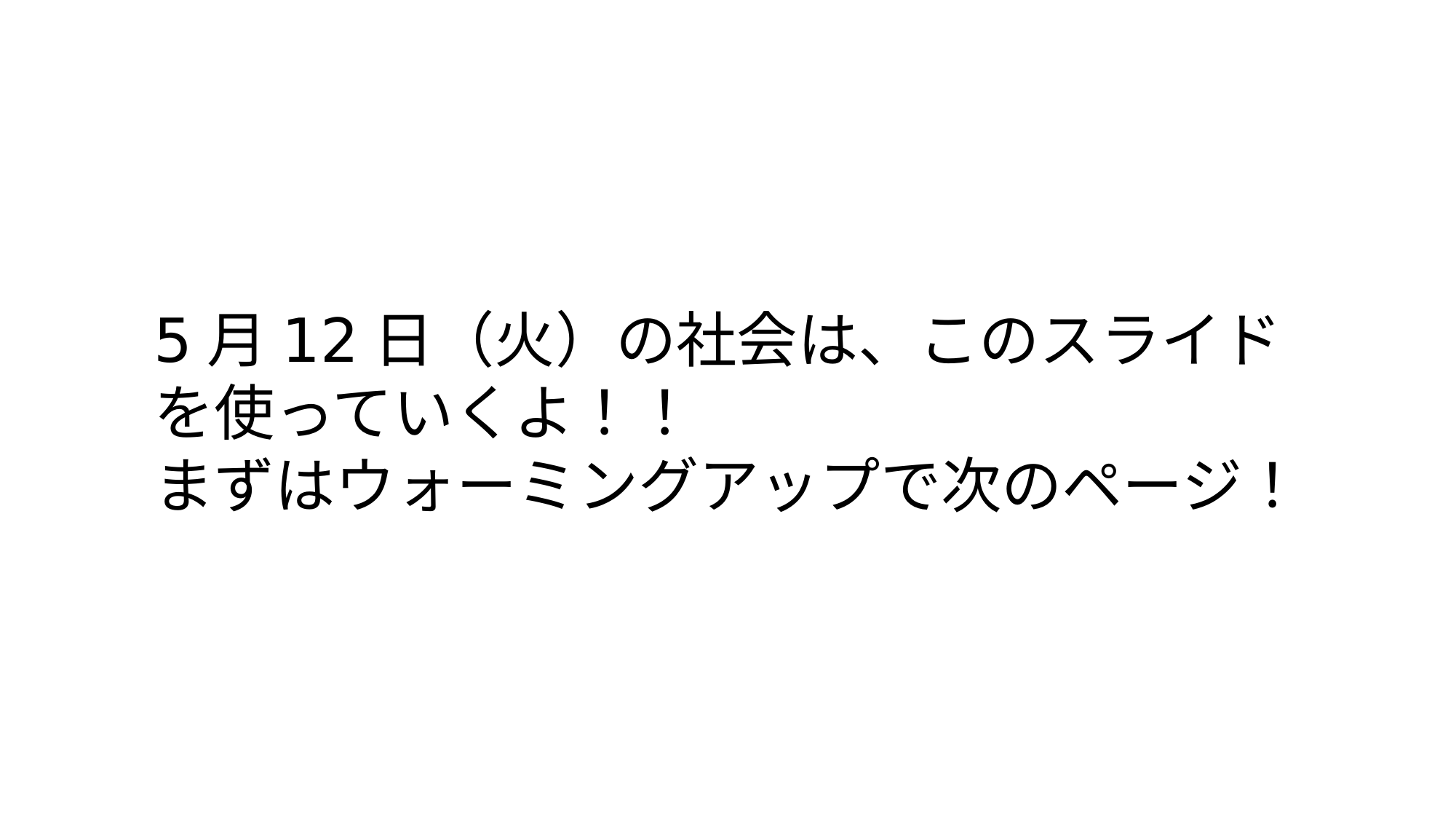

5月12日（火）の社会は、このスライドを使っていくよ！！
まずはウォーミングアップで次のページ！